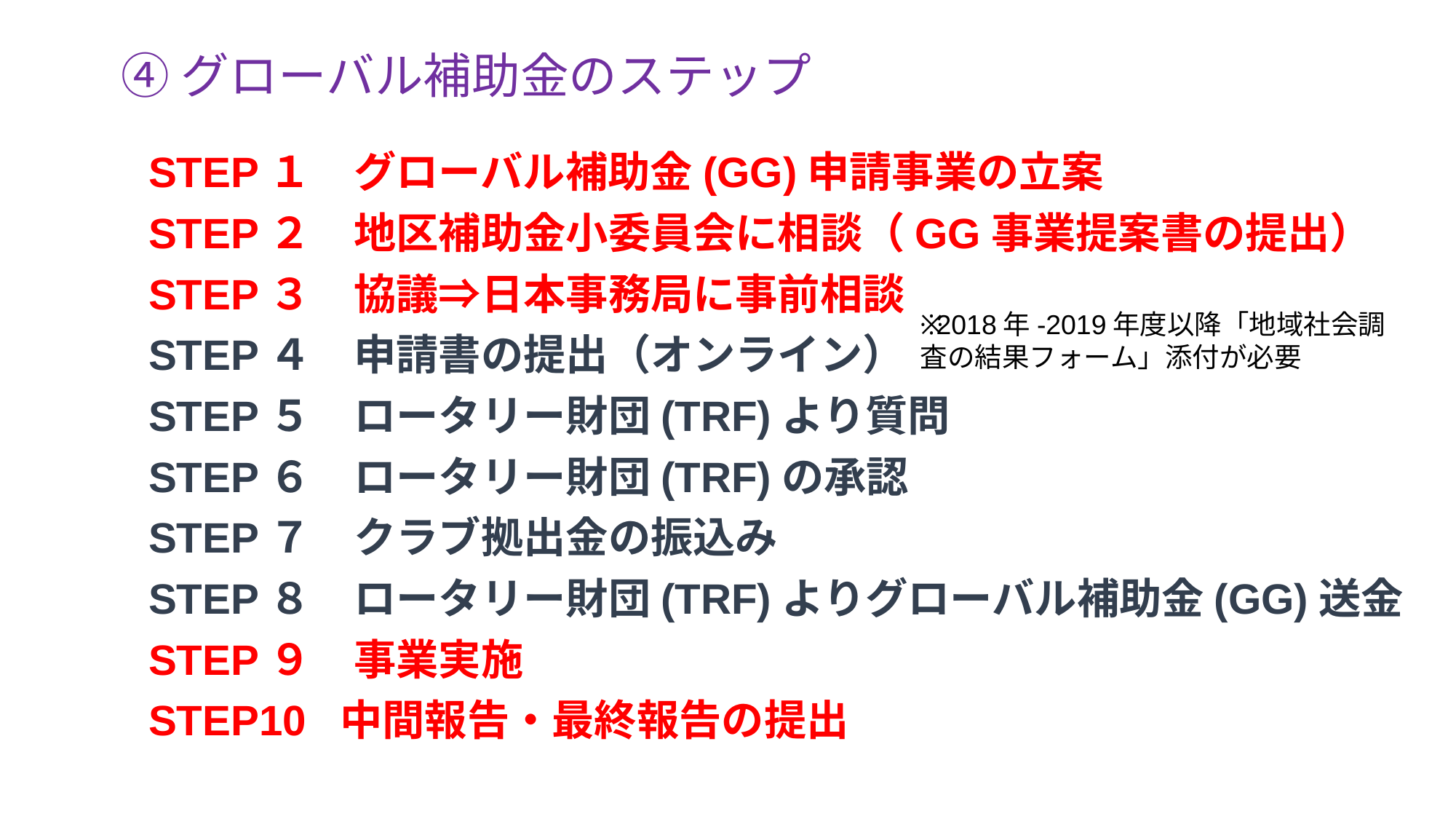

# ➃グローバル補助金のステップ
STEP１　グローバル補助金(GG)申請事業の立案
STEP２　地区補助金小委員会に相談（GG事業提案書の提出）
STEP３　協議⇒日本事務局に事前相談
STEP４　申請書の提出（オンライン）
STEP５　ロータリー財団(TRF)より質問
STEP６　ロータリー財団(TRF)の承認
STEP７　クラブ拠出金の振込み
STEP８　ロータリー財団(TRF)よりグローバル補助金(GG)送金
STEP９　事業実施
STEP10  中間報告・最終報告の提出
※2018年-2019年度以降「地域社会調査の結果フォーム」添付が必要